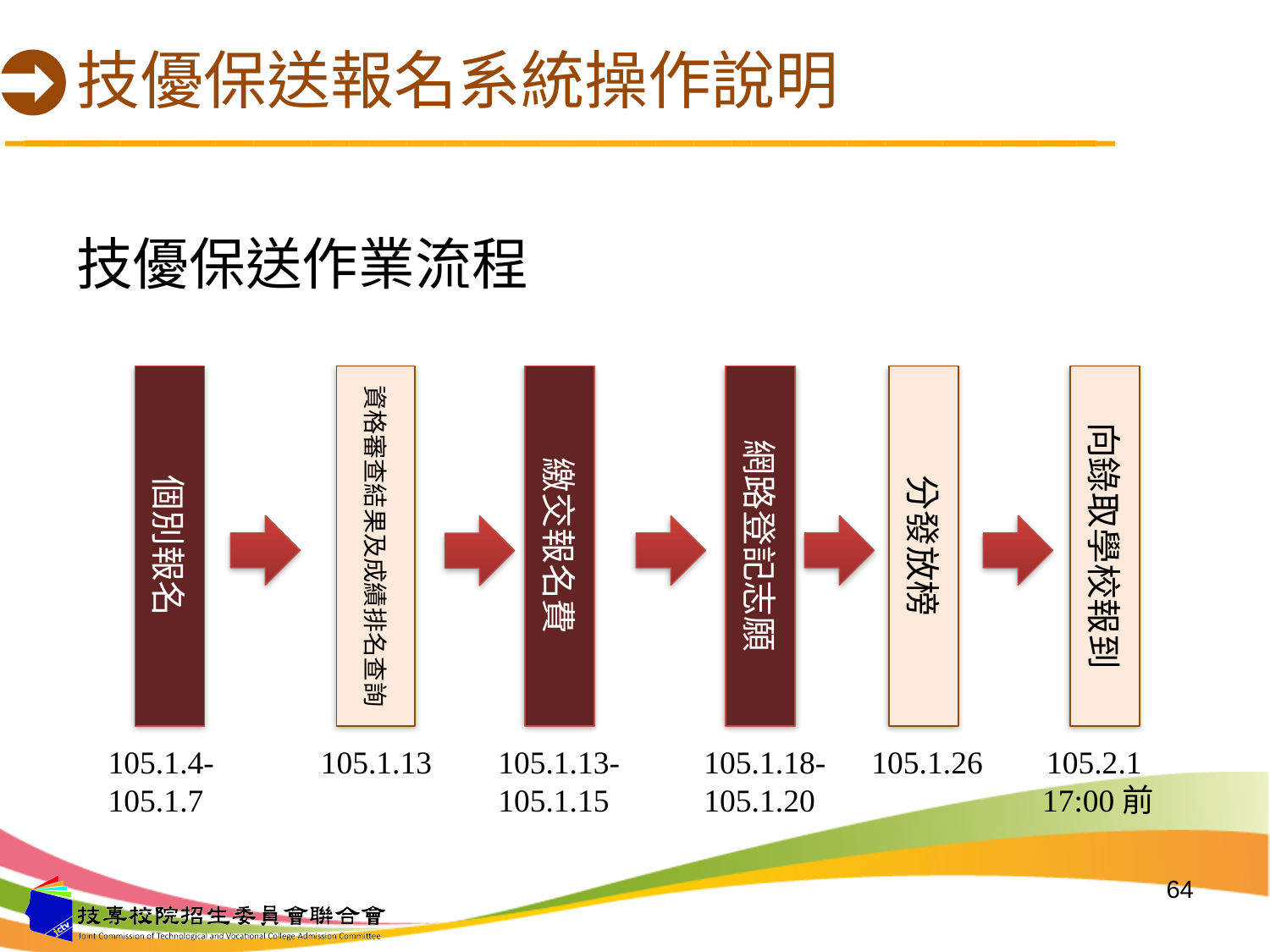

# 技優保送報名系統操作說明

技優保送作業流程
個別報名
資格審查結果及成績排名查詢
繳交報名費
網路登記志願
分發放榜
向錄取學校報到

105.1.4-
105.1.7
105.1.13
105.1.13-
105.1.15
105.1.18-
105.1.20
105.1.26
105.2.1
 17:00前
64